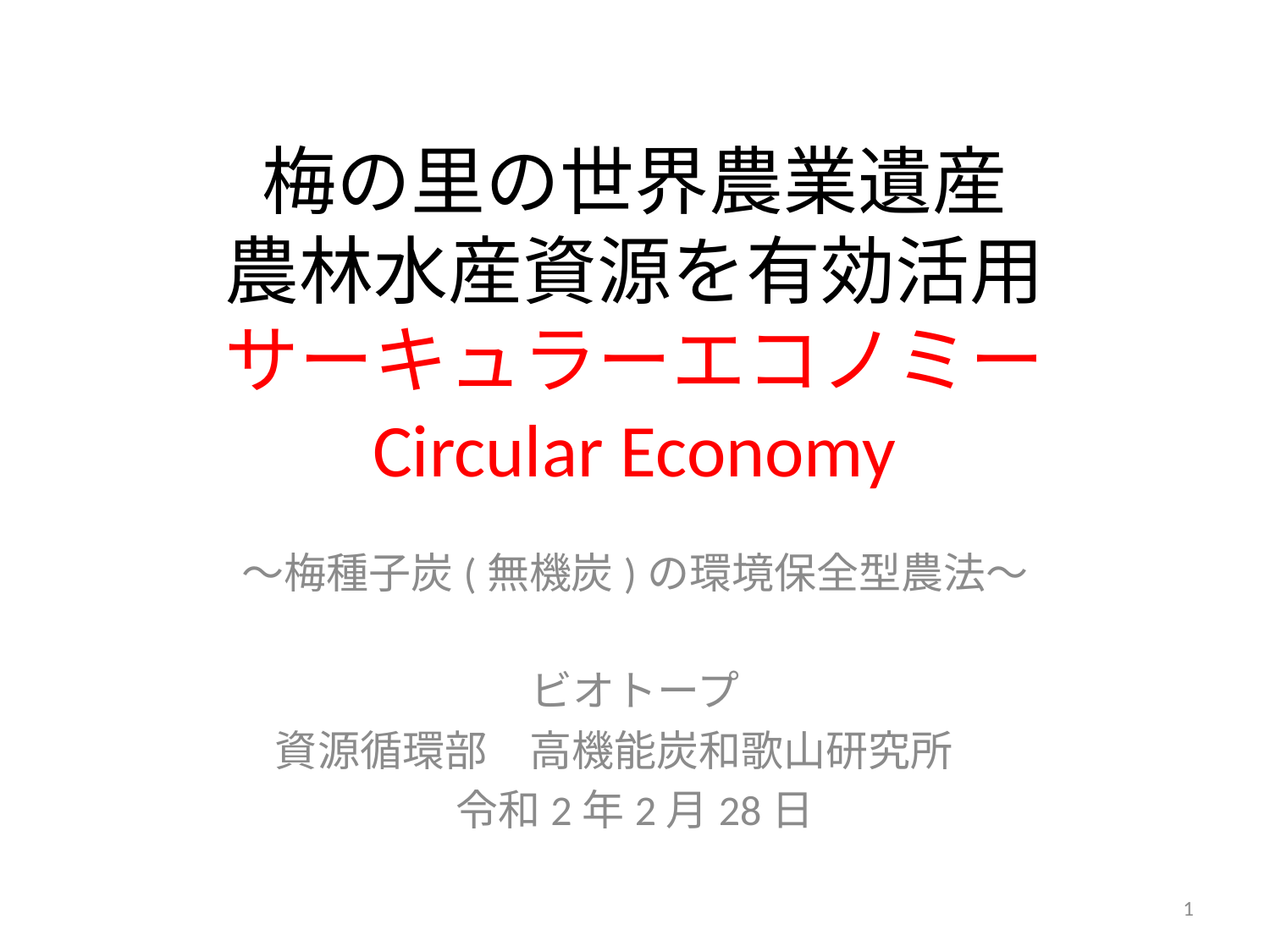

# 梅の里の世界農業遺産 農林水産資源を有効活用 サーキュラーエコノミー Circular Economy
～梅種子炭(無機炭)の環境保全型農法～

ビオトープ
資源循環部　高機能炭和歌山研究所
令和2年2月28日
1